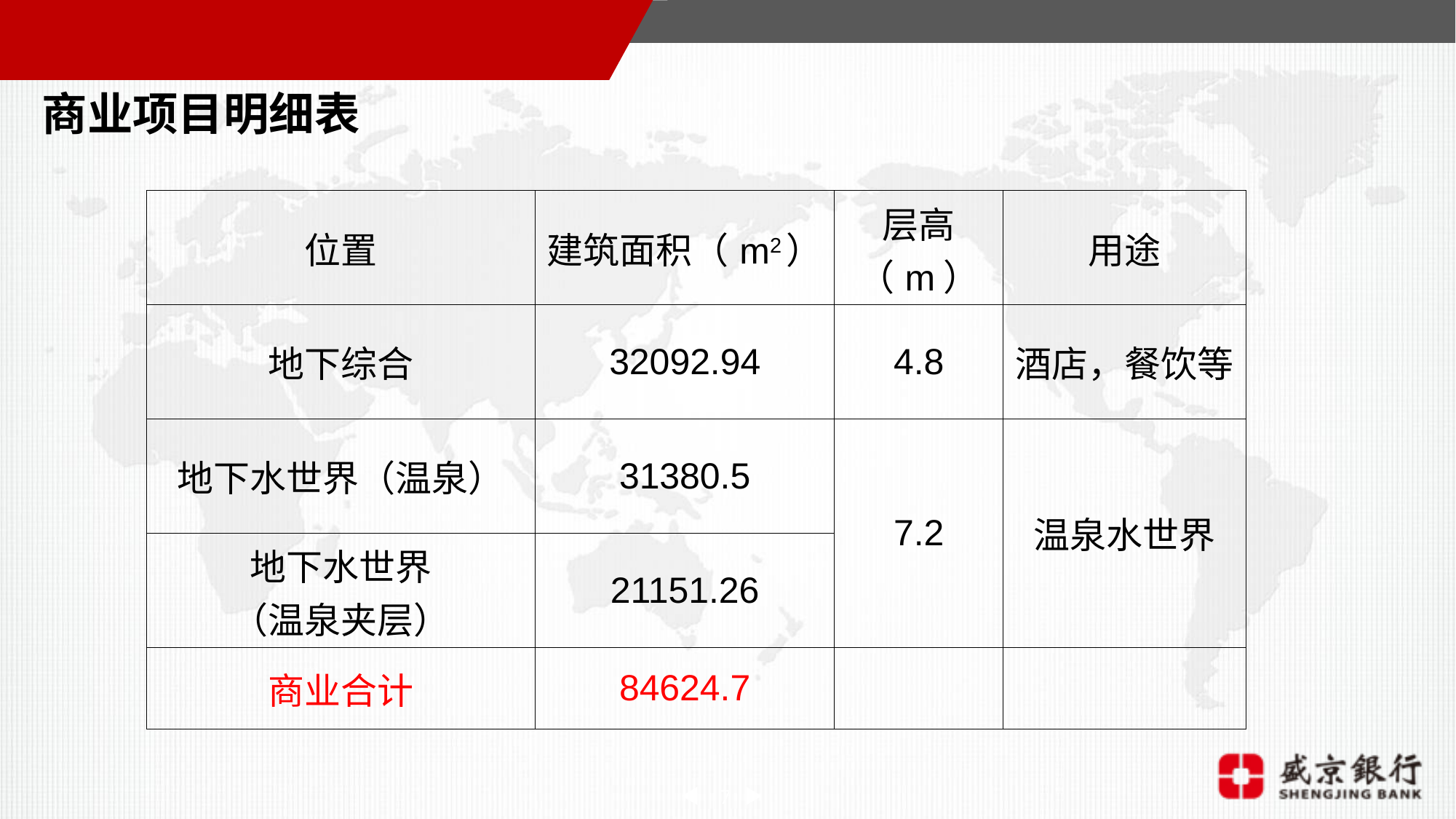

商业项目明细表
| 位置 | 建筑面积（m2） | 层高（m） | 用途 |
| --- | --- | --- | --- |
| 地下综合 | 32092.94 | 4.8 | 酒店，餐饮等 |
| 地下水世界（温泉） | 31380.5 | 7.2 | 温泉水世界 |
| 地下水世界 （温泉夹层） | 21151.26 |  |  |
| 商业合计 | 84624.7 |  |  |